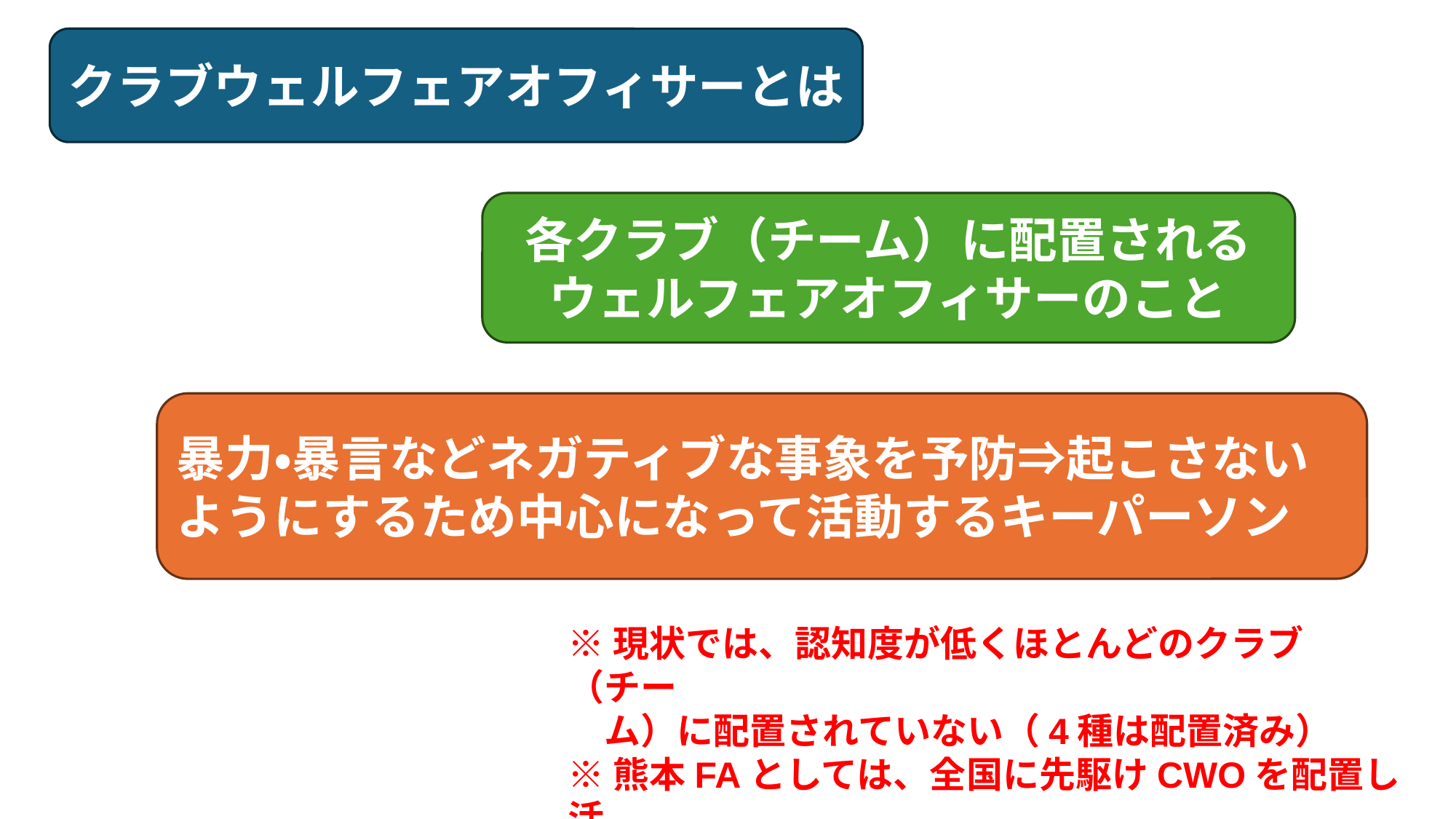

クラブウェルフェアオフィサーとは
各クラブ（チーム）に配置されるウェルフェアオフィサーのこと
暴力・暴言などネガティブな事象を予防⇒起こさないようにするため中心になって活動するキーパーソン
※現状では、認知度が低くほとんどのクラブ（チー
　ム）に配置されていない（4種は配置済み）
※熊本FAとしては、全国に先駆けCWOを配置し活
　動を活性化させたい